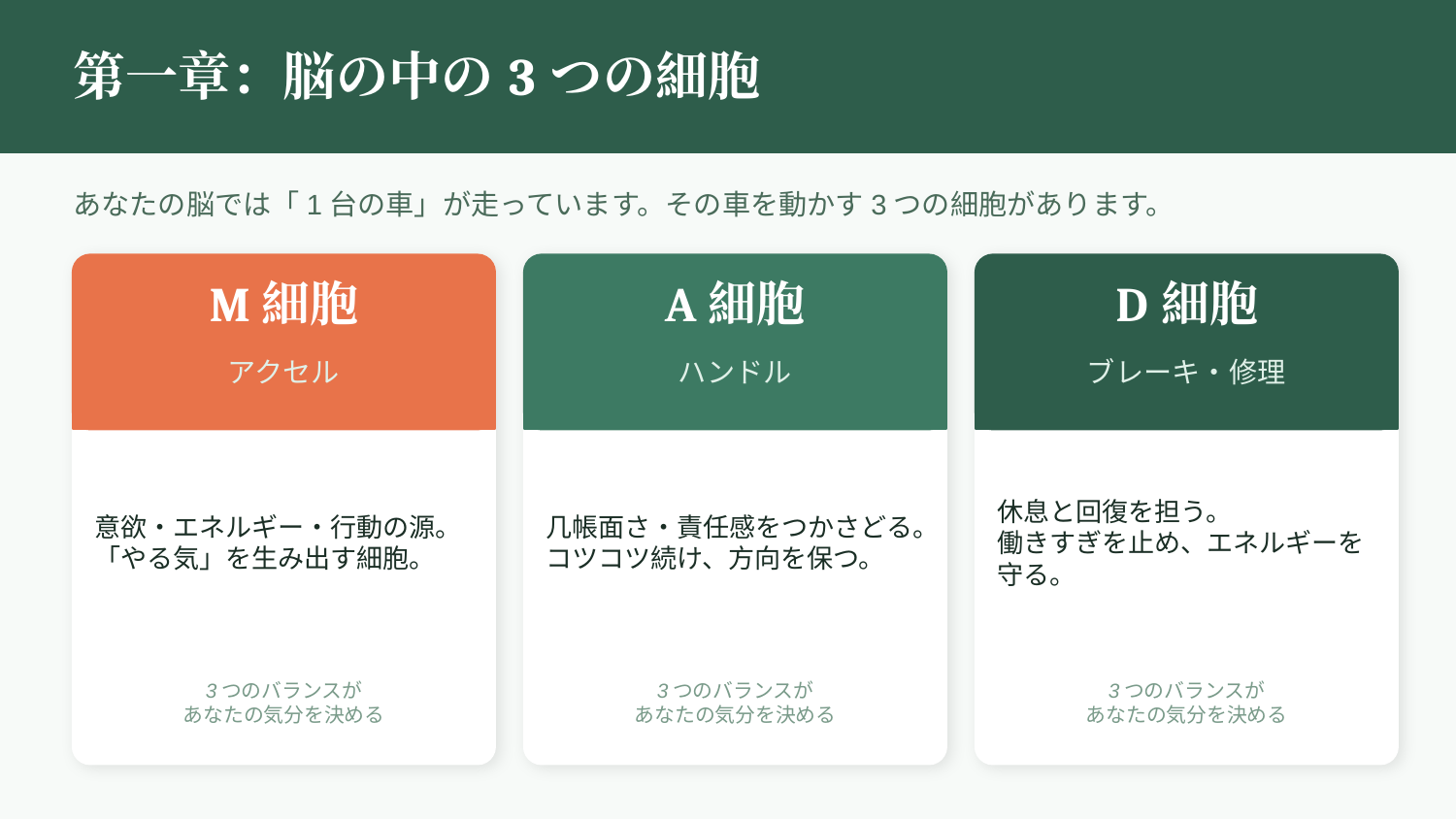

第一章：脳の中の3つの細胞
あなたの脳では「1台の車」が走っています。その車を動かす3つの細胞があります。

M細胞
A細胞
D細胞
アクセル
ハンドル
ブレーキ・修理

意欲・エネルギー・行動の源。
「やる気」を生み出す細胞。
几帳面さ・責任感をつかさどる。
コツコツ続け、方向を保つ。
休息と回復を担う。
働きすぎを止め、エネルギーを守る。
3つのバランスが
あなたの気分を決める
3つのバランスが
あなたの気分を決める
3つのバランスが
あなたの気分を決める